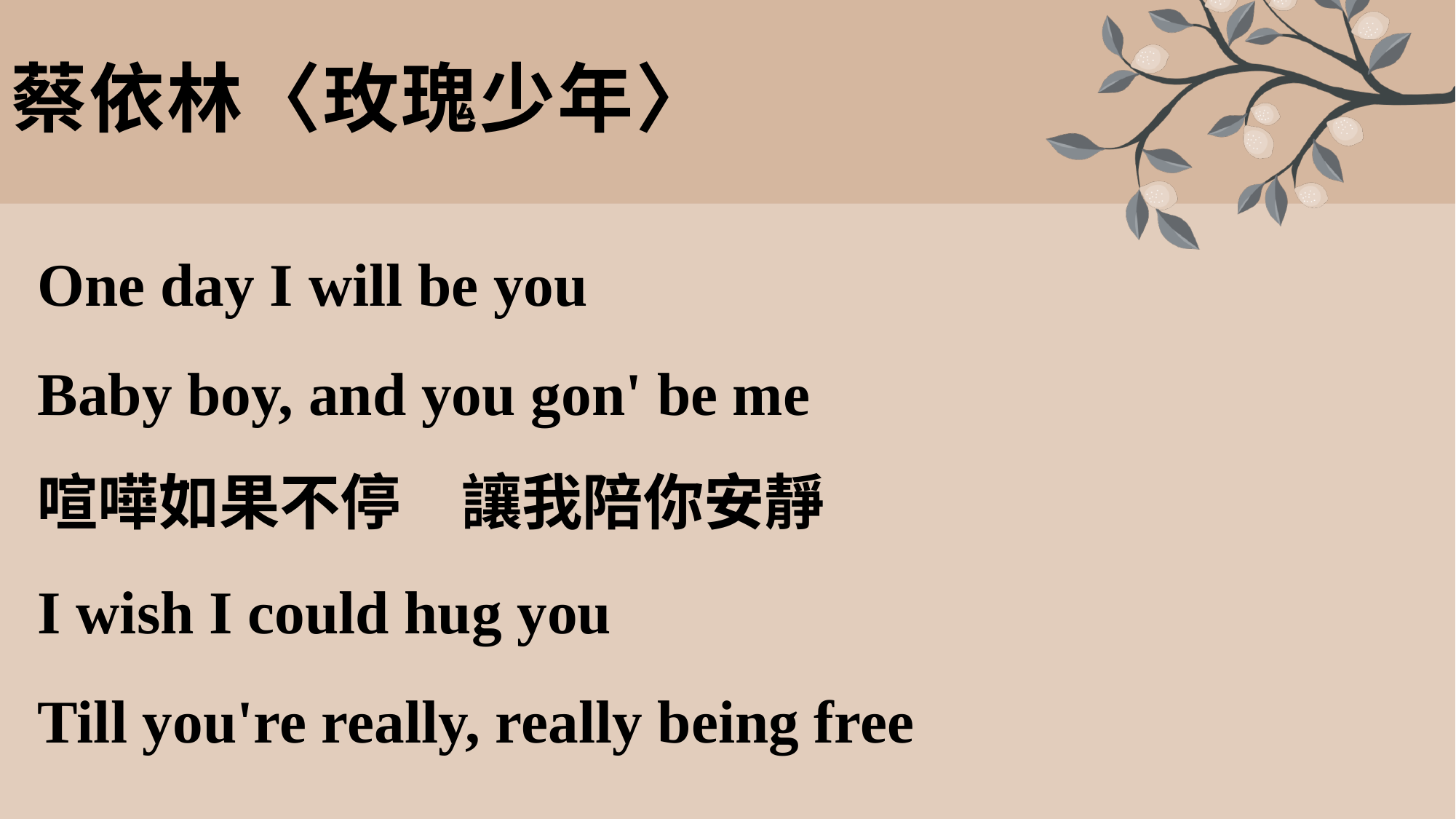

# 蔡依林〈玫瑰少年〉
One day I will be you
Baby boy, and you gon' be me
喧嘩如果不停　讓我陪你安靜
I wish I could hug you
Till you're really, really being free